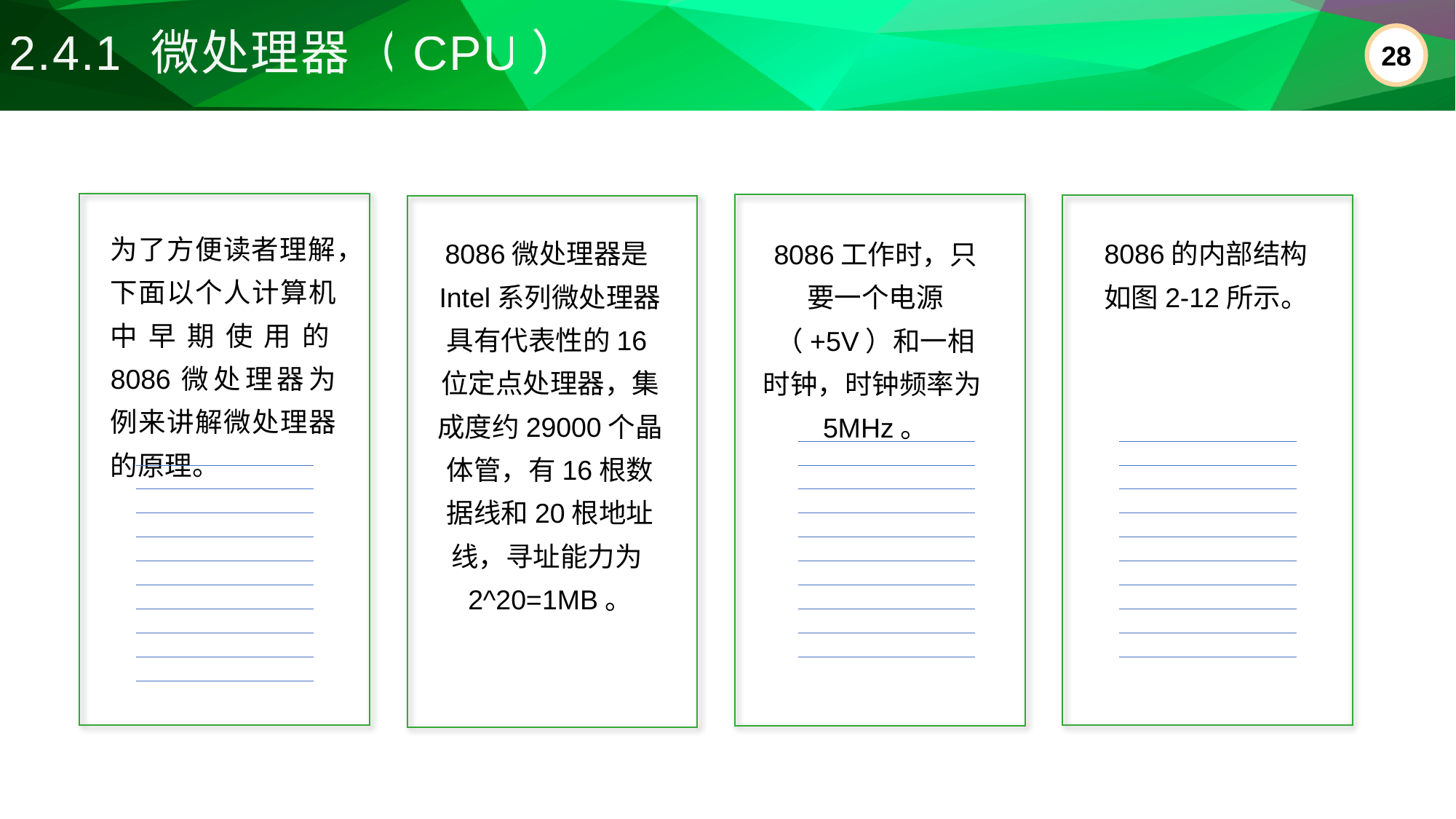

2.4.1 微处理器（CPU）

为了方便读者理解，下面以个人计算机中早期使用的8086微处理器为例来讲解微处理器的原理。
8086微处理器是Intel系列微处理器具有代表性的16位定点处理器，集成度约29000个晶体管，有16根数据线和20根地址线，寻址能力为2^20=1MB。

8086的内部结构如图2-12所示。
8086工作时，只要一个电源（+5V）和一相时钟，时钟频率为5MHz。